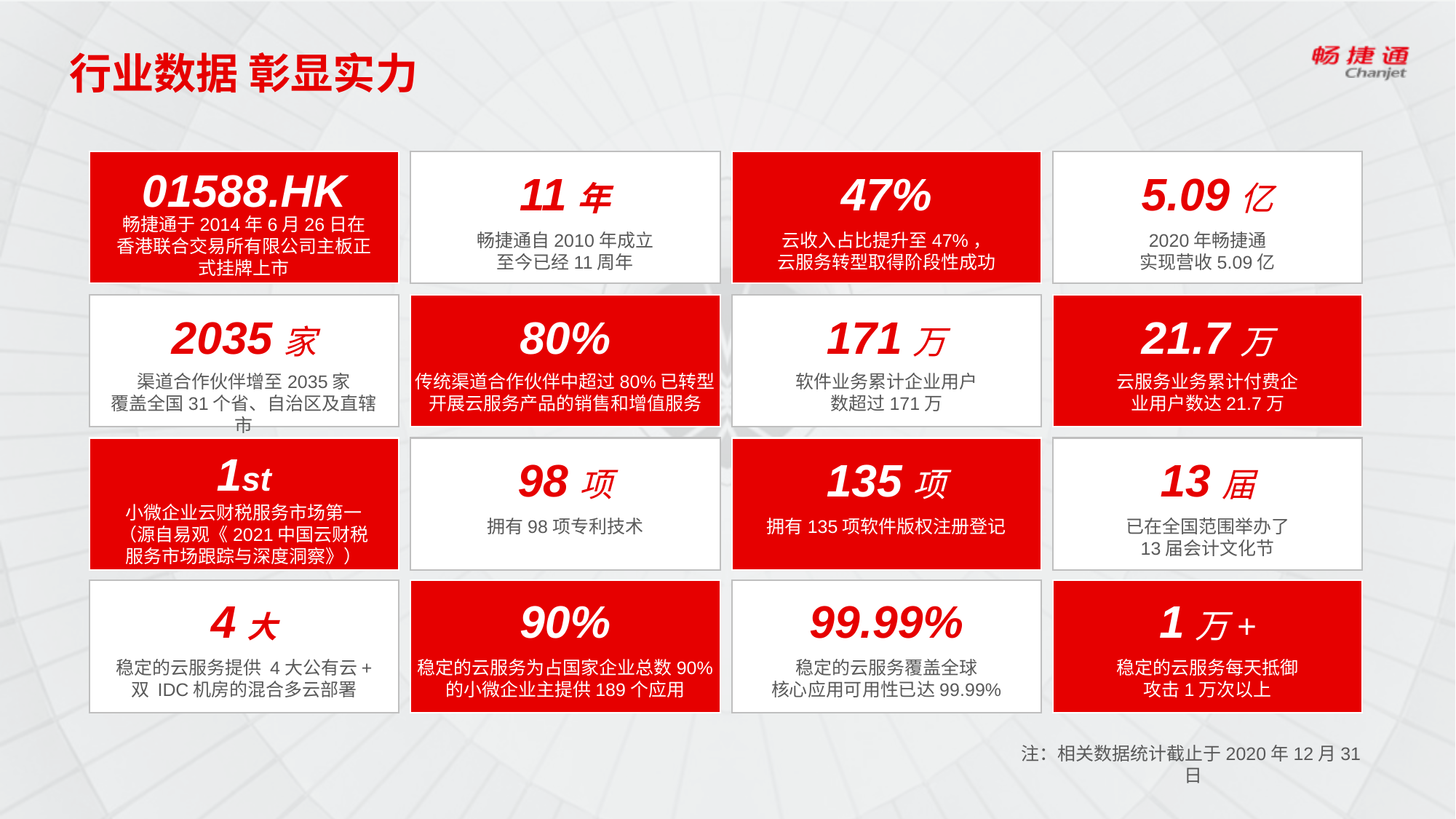

# 行业数据 彰显实力

01588.HK
11年
47%
5.09亿
畅捷通于2014年6月26日在香港联合交易所有限公司主板正式挂牌上市
畅捷通自2010年成立
至今已经11周年
云收入占比提升至47%，
云服务转型取得阶段性成功
2020年畅捷通
实现营收5.09亿

2035家
80%
171万
21.7万
渠道合作伙伴增至2035家
覆盖全国31个省、自治区及直辖市
传统渠道合作伙伴中超过80%已转型开展云服务产品的销售和增值服务
软件业务累计企业用户数超过171万
云服务业务累计付费企业用户数达21.7万

1st
98项
135项
13届
小微企业云财税服务市场第一（源自易观《2021中国云财税服务市场跟踪与深度洞察》）
拥有98项专利技术
拥有135项软件版权注册登记
已在全国范围举办了
13届会计文化节

4大
90%
99.99%
1万+
稳定的云服务提供 4大公有云+
双 IDC机房的混合多云部署
稳定的云服务为占国家企业总数90%
的小微企业主提供189个应用
稳定的云服务覆盖全球
核心应用可用性已达99.99%
稳定的云服务每天抵御攻击1万次以上
注：相关数据统计截止于2020年12月31日